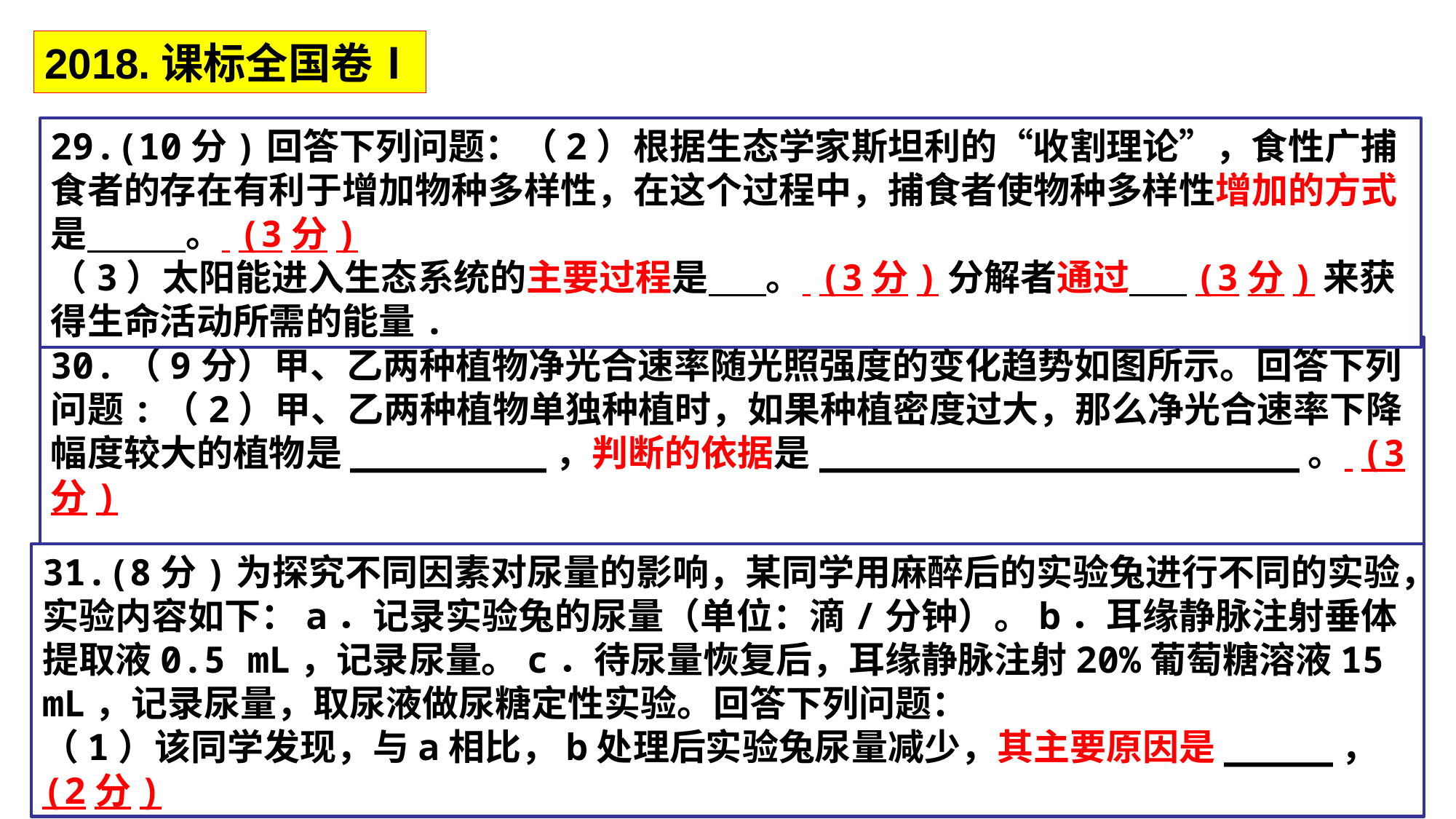

2018.课标全国卷Ⅰ
29.(10分)回答下列问题：（2）根据生态学家斯坦利的“收割理论”，食性广捕食者的存在有利于增加物种多样性，在这个过程中，捕食者使物种多样性增加的方式是            。 (3分)
（3）太阳能进入生态系统的主要过程是       。 (3分)分解者通过       (3分)来获得生命活动所需的能量.
30.（9分）甲、乙两种植物净光合速率随光照强度的变化趋势如图所示。回答下列问题:（2）甲、乙两种植物单独种植时，如果种植密度过大，那么净光合速率下降幅度较大的植物是_________，判断的依据是______________________。 (3分)

31.(8分)为探究不同因素对尿量的影响，某同学用麻醉后的实验兔进行不同的实验，实验内容如下：a．记录实验兔的尿量（单位：滴/分钟）。b．耳缘静脉注射垂体提取液0.5 mL，记录尿量。c．待尿量恢复后，耳缘静脉注射20%葡萄糖溶液15 mL，记录尿量，取尿液做尿糖定性实验。回答下列问题：
（1）该同学发现，与a相比，b处理后实验兔尿量减少，其主要原因是_____，(2分)